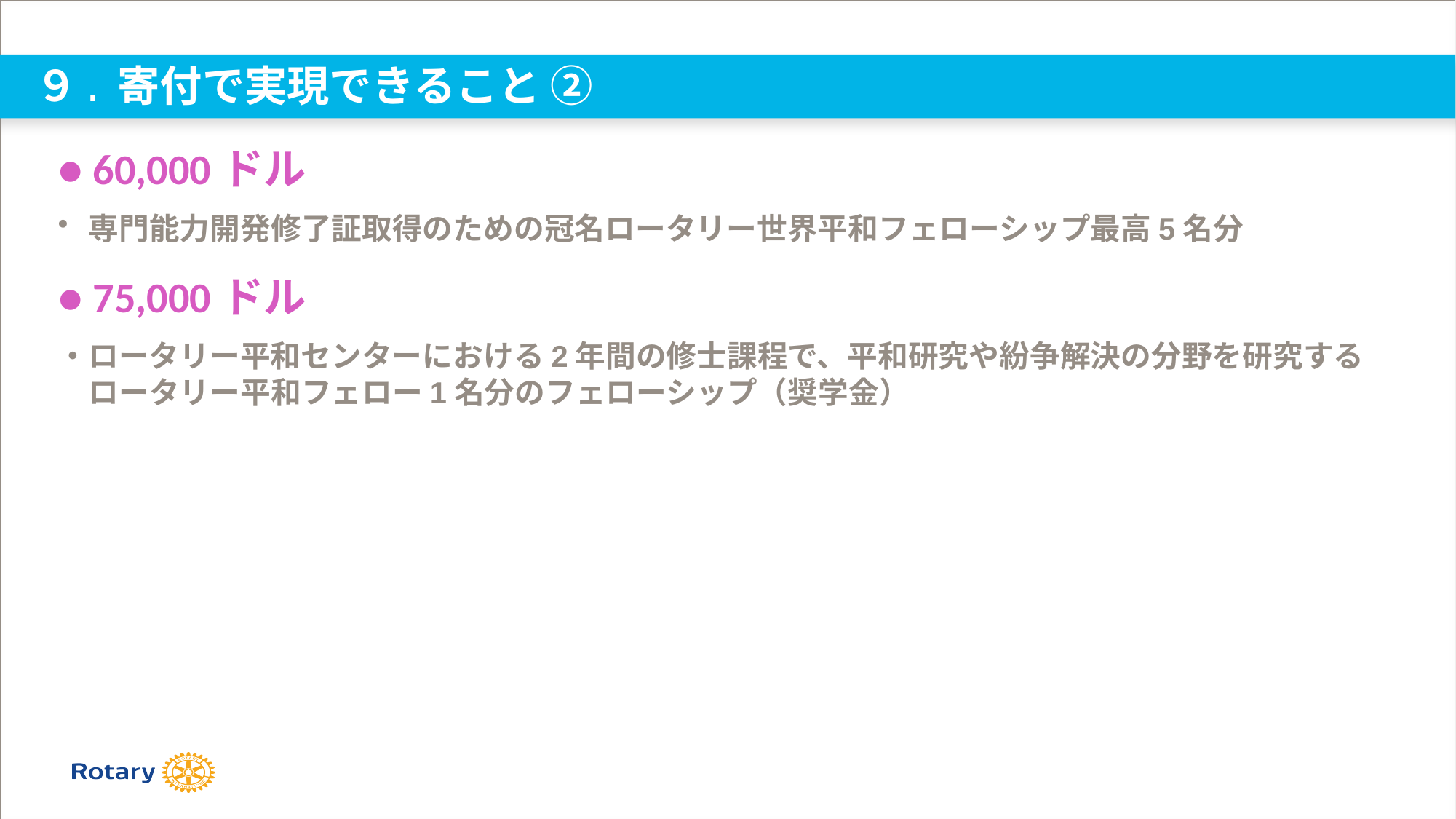

９. 寄付で実現できること ②

専門能力開発修了証取得のための冠名ロータリー世界平和フェローシップ最高5名分

・ロータリー平和センターにおける2年間の修士課程で、平和研究や紛争解決の分野を研究するロータリー平和フェロー1名分のフェローシップ（奨学金）

● 60,000ドル
● 75,000ドル